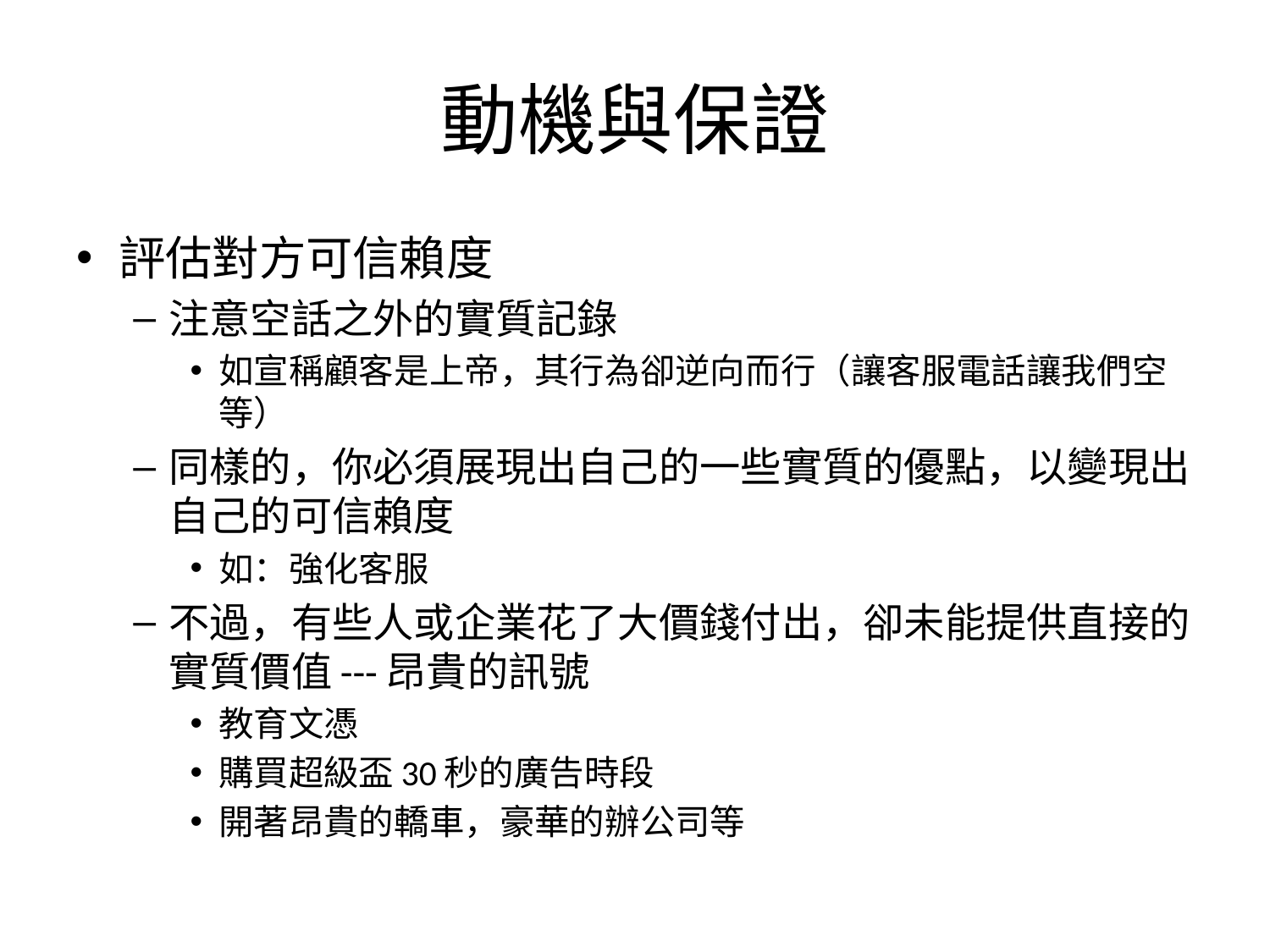

# 動機與保證
評估對方可信賴度
注意空話之外的實質記錄
如宣稱顧客是上帝，其行為卻逆向而行（讓客服電話讓我們空等）
同樣的，你必須展現出自己的一些實質的優點，以變現出自己的可信賴度
如：強化客服
不過，有些人或企業花了大價錢付出，卻未能提供直接的實質價值---昂貴的訊號
教育文憑
購買超級盃30秒的廣告時段
開著昂貴的轎車，豪華的辦公司等